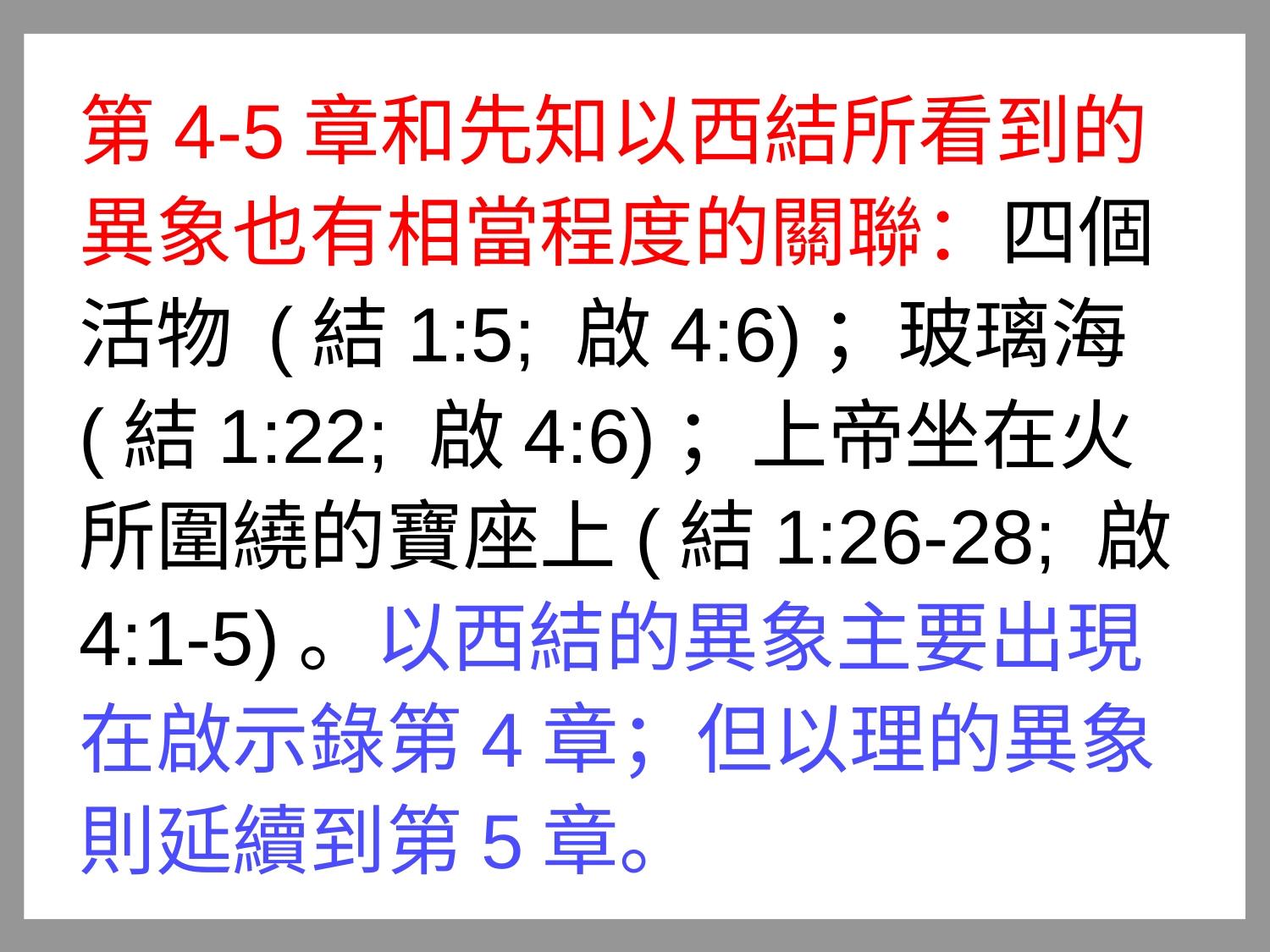

第4-5章和先知以西結所看到的異象也有相當程度的關聯：四個活物 (結1:5; 啟4:6)；玻璃海 (結1:22; 啟4:6)；上帝坐在火所圍繞的寶座上(結1:26-28; 啟4:1-5)。以西結的異象主要出現在啟示錄第4章；但以理的異象則延續到第5章。